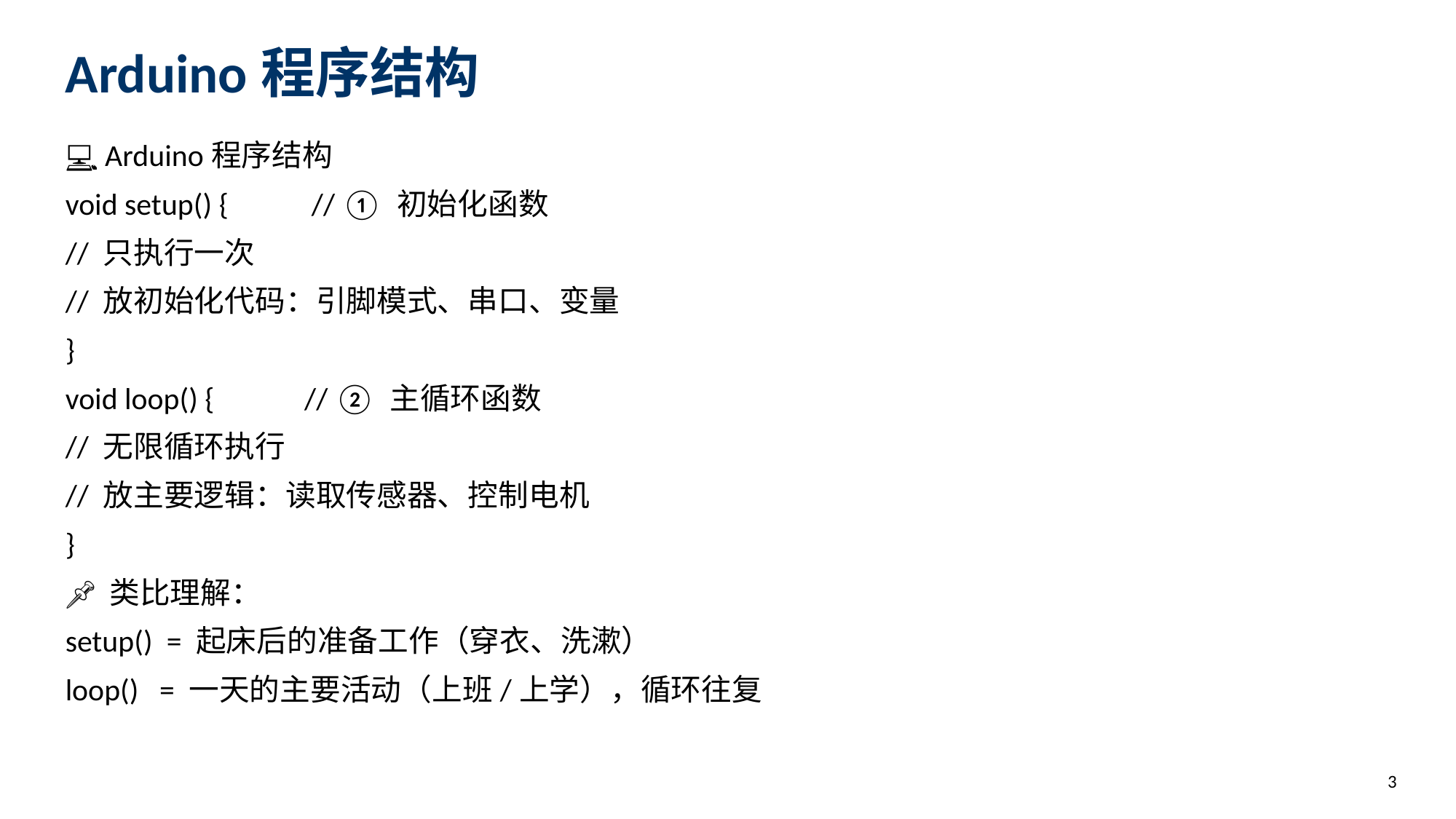

Arduino程序结构
💻 Arduino程序结构
void setup() {            // ① 初始化函数
// 只执行一次
// 放初始化代码：引脚模式、串口、变量
}
void loop() {             // ② 主循环函数
// 无限循环执行
// 放主要逻辑：读取传感器、控制电机
}
📌 类比理解：
setup()  = 起床后的准备工作（穿衣、洗漱）
loop()   = 一天的主要活动（上班/上学），循环往复
3